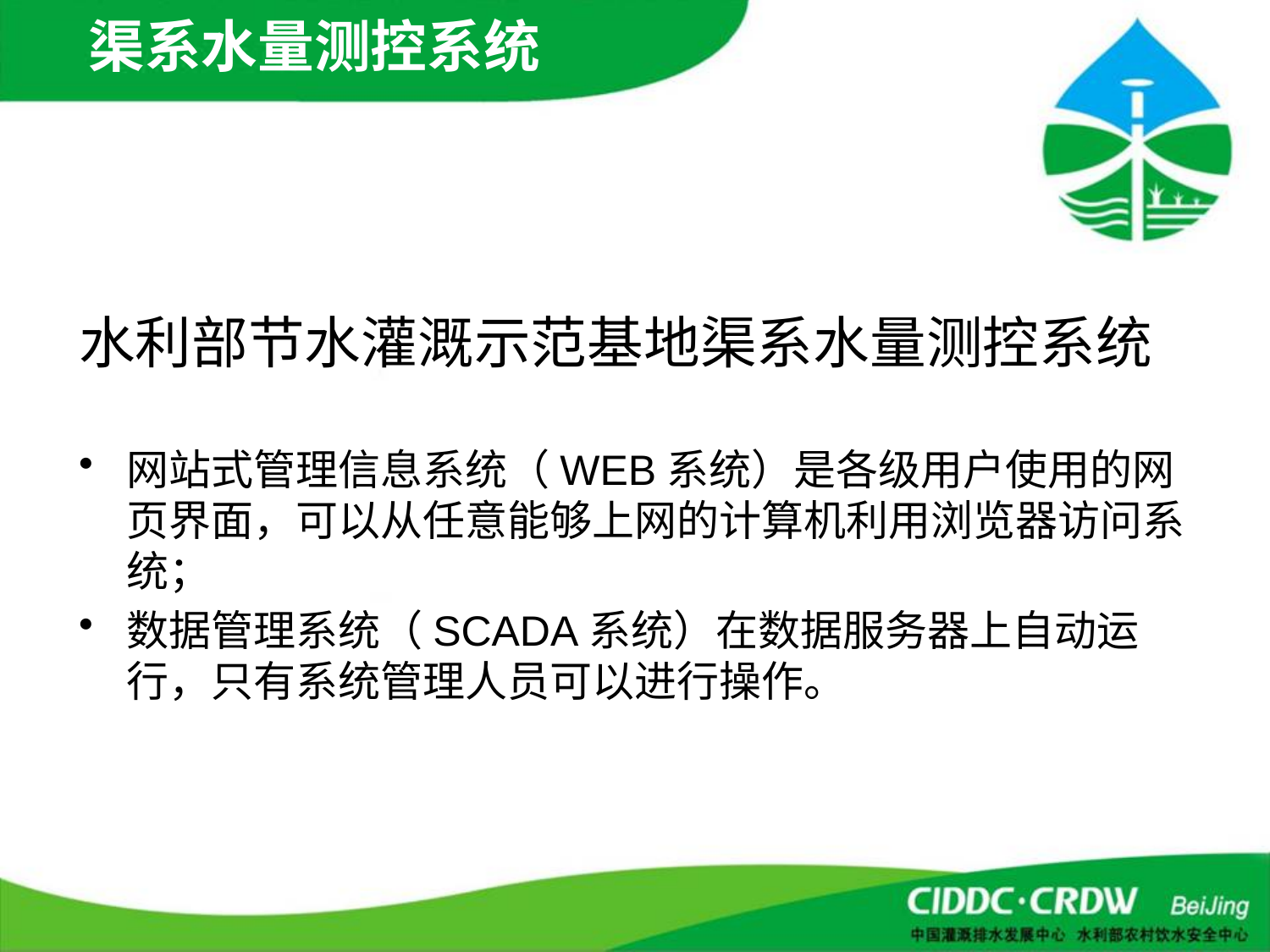

# 渠系水量测控系统
水利部节水灌溉示范基地渠系水量测控系统

网站式管理信息系统（WEB系统）是各级用户使用的网页界面，可以从任意能够上网的计算机利用浏览器访问系统；
数据管理系统（SCADA系统）在数据服务器上自动运行，只有系统管理人员可以进行操作。